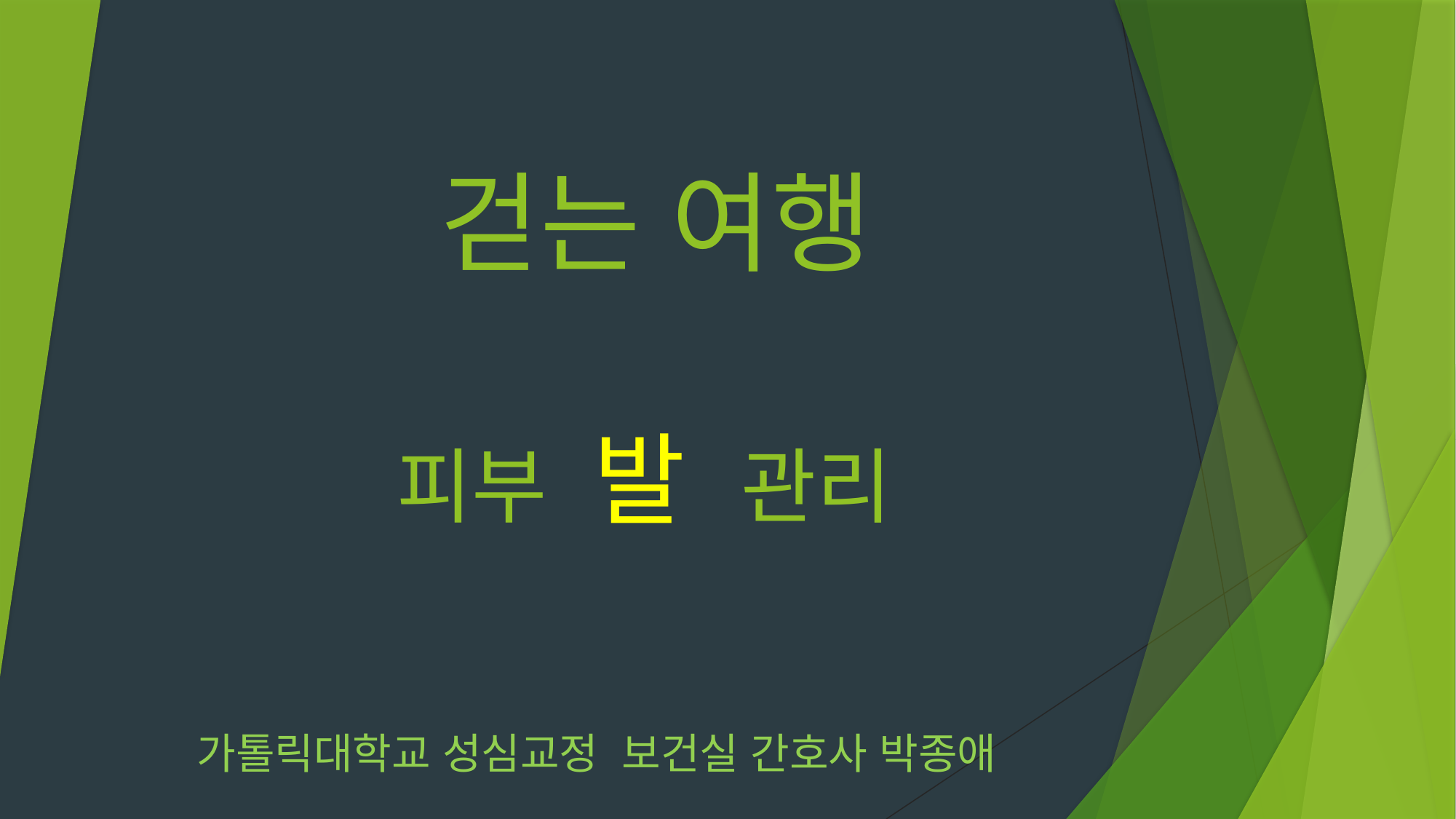

# 걷는 여행 피부  발  관리
가톨릭대학교 성심교정  보건실 간호사 박종애